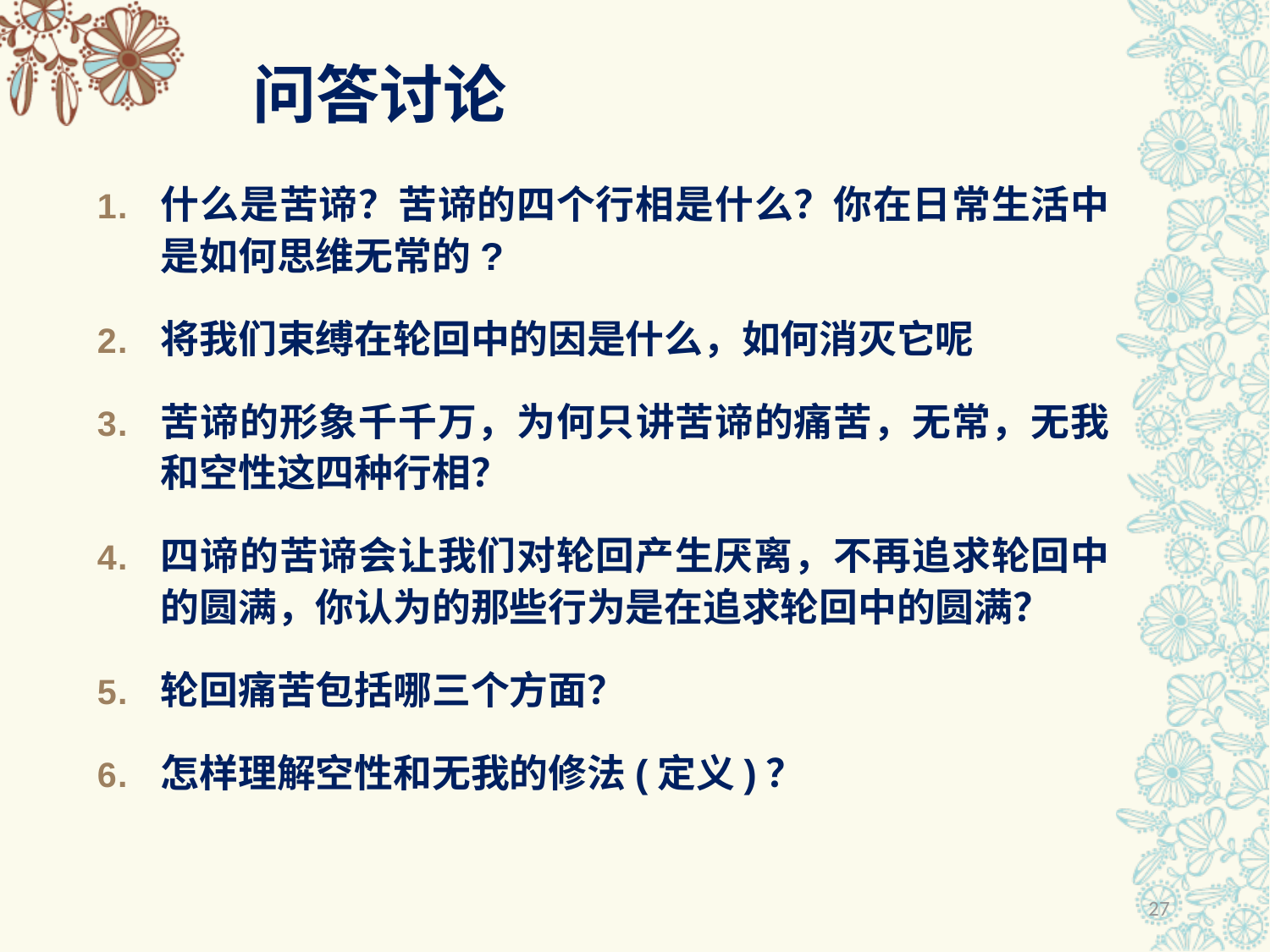

# 问答讨论
什么是苦谛？苦谛的四个行相是什么？你在日常生活中是如何思维无常的?
将我们束缚在轮回中的因是什么，如何消灭它呢
苦谛的形象千千万，为何只讲苦谛的痛苦，无常，无我和空性这四种行相？
四谛的苦谛会让我们对轮回产生厌离，不再追求轮回中的圆满，你认为的那些行为是在追求轮回中的圆满？
轮回痛苦包括哪三个方面？
怎样理解空性和无我的修法(定义)？
27